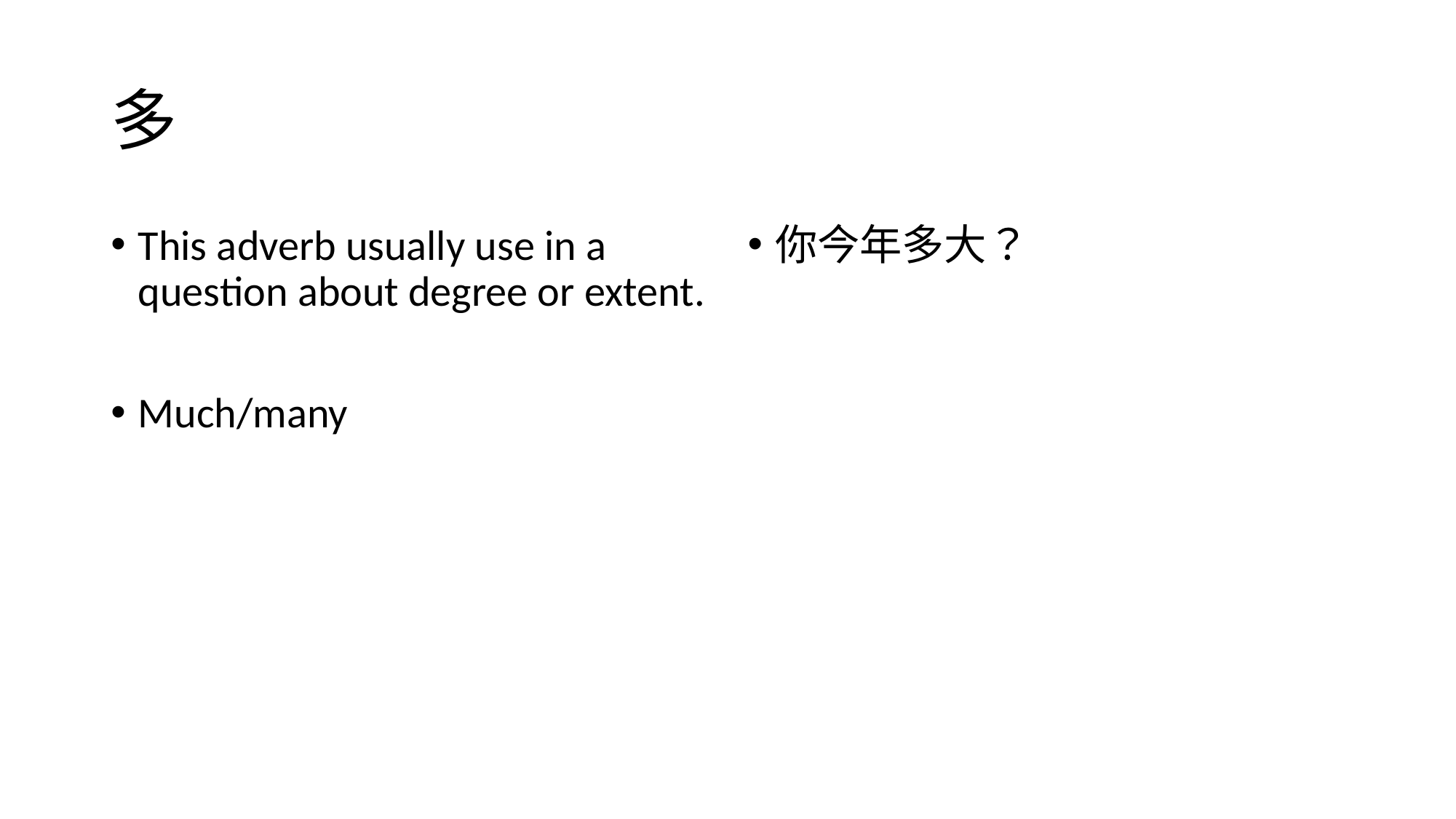

# 多
This adverb usually use in a question about degree or extent.

Much/many
你今年多大？